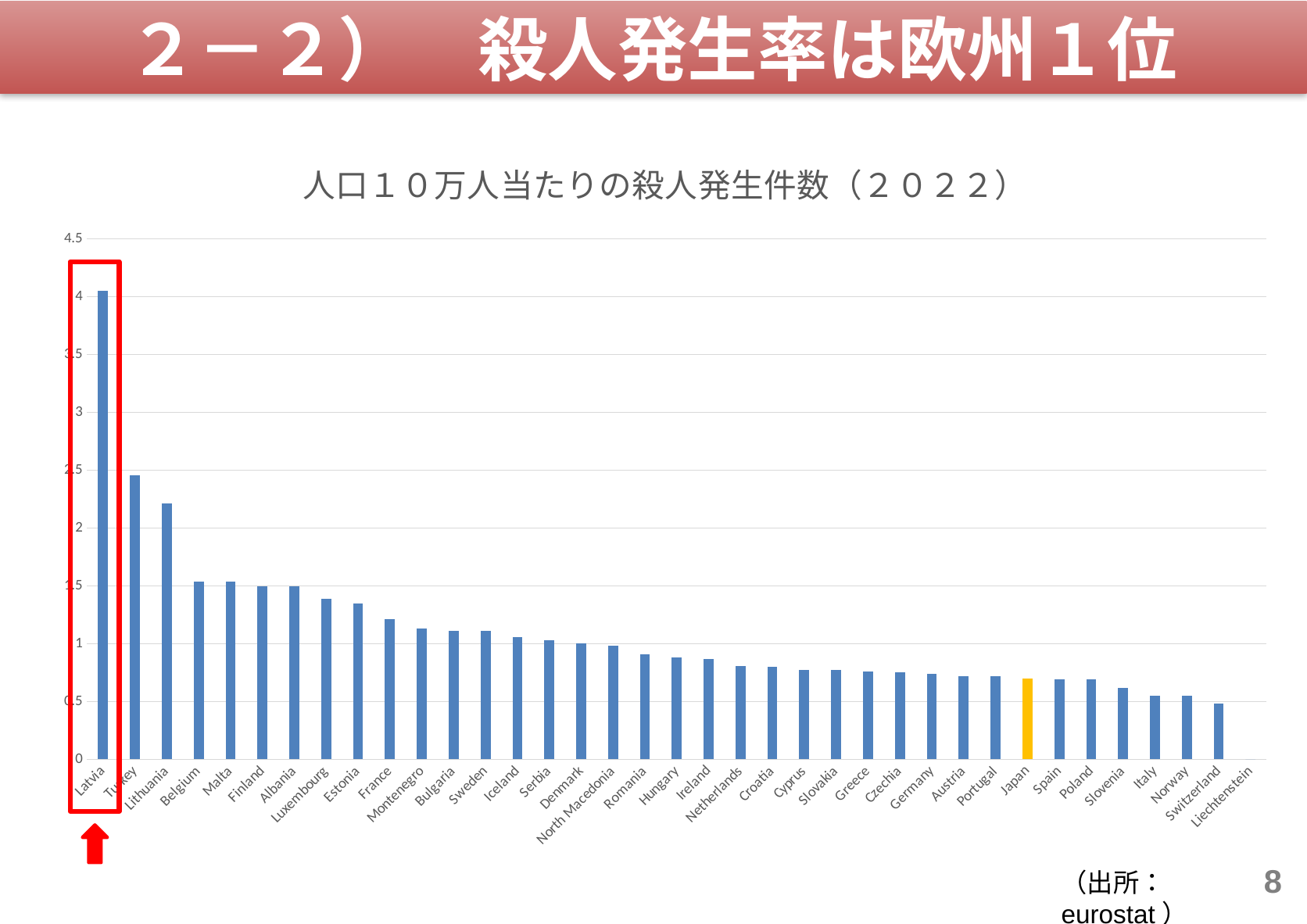

２－２）　殺人発生率は欧州１位

### Chart: 人口１０万人当たりの殺人発生件数（２０２２）

| Category | 件数 |
|---|---|
| Latvia | 4.05 |
| Turkey | 2.46 |
| Lithuania | 2.21 |
| Belgium | 1.54 |
| Malta | 1.54 |
| Finland | 1.5 |
| Albania | 1.5 |
| Luxembourg | 1.39 |
| Estonia | 1.35 |
| France | 1.21 |
| Montenegro | 1.13 |
| Bulgaria | 1.11 |
| Sweden | 1.11 |
| Iceland | 1.06 |
| Serbia | 1.03 |
| Denmark | 1.0 |
| North Macedonia | 0.98 |
| Romania | 0.91 |
| Hungary | 0.88 |
| Ireland | 0.87 |
| Netherlands | 0.81 |
| Croatia | 0.8 |
| Cyprus | 0.77 |
| Slovakia | 0.77 |
| Greece | 0.76 |
| Czechia | 0.75 |
| Germany | 0.74 |
| Austria | 0.72 |
| Portugal | 0.72 |
| Japan | 0.7 |
| Spain | 0.69 |
| Poland | 0.69 |
| Slovenia | 0.62 |
| Italy | 0.55 |
| Norway | 0.55 |
| Switzerland | 0.48 |
| Liechtenstein | 0.0 |

8
（出所：eurostat）